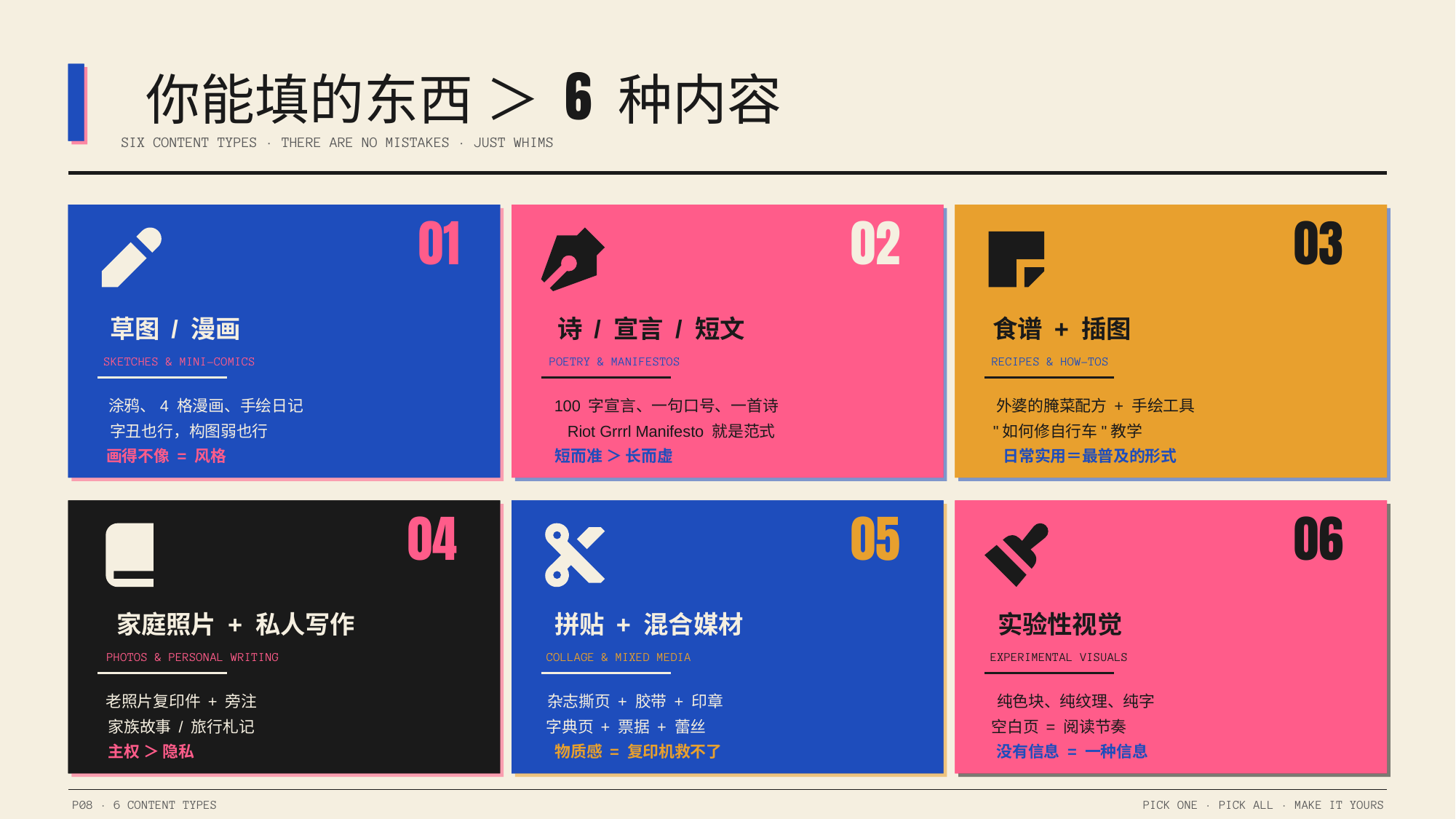

你能填的东西 ＞ 6 种内容

SIX CONTENT TYPES · THERE ARE NO MISTAKES · JUST WHIMS

01

草图 / 漫画
SKETCHES & MINI-COMICS

涂鸦、4 格漫画、手绘日记
字丑也行，构图弱也行
画得不像 = 风格

02

诗 / 宣言 / 短文
POETRY & MANIFESTOS

100 字宣言、一句口号、一首诗
Riot Grrrl Manifesto 就是范式
短而准 ＞ 长而虚

03

食谱 + 插图
RECIPES & HOW-TOS

外婆的腌菜配方 + 手绘工具
"如何修自行车"教学
日常实用＝最普及的形式

04

家庭照片 + 私人写作
PHOTOS & PERSONAL WRITING

老照片复印件 + 旁注
家族故事 / 旅行札记
主权 ＞ 隐私

05

拼贴 + 混合媒材
COLLAGE & MIXED MEDIA

杂志撕页 + 胶带 + 印章
字典页 + 票据 + 蕾丝
物质感 = 复印机救不了

06

实验性视觉
EXPERIMENTAL VISUALS

纯色块、纯纹理、纯字
空白页 = 阅读节奏
没有信息 = 一种信息

P08 · 6 CONTENT TYPES
PICK ONE · PICK ALL · MAKE IT YOURS